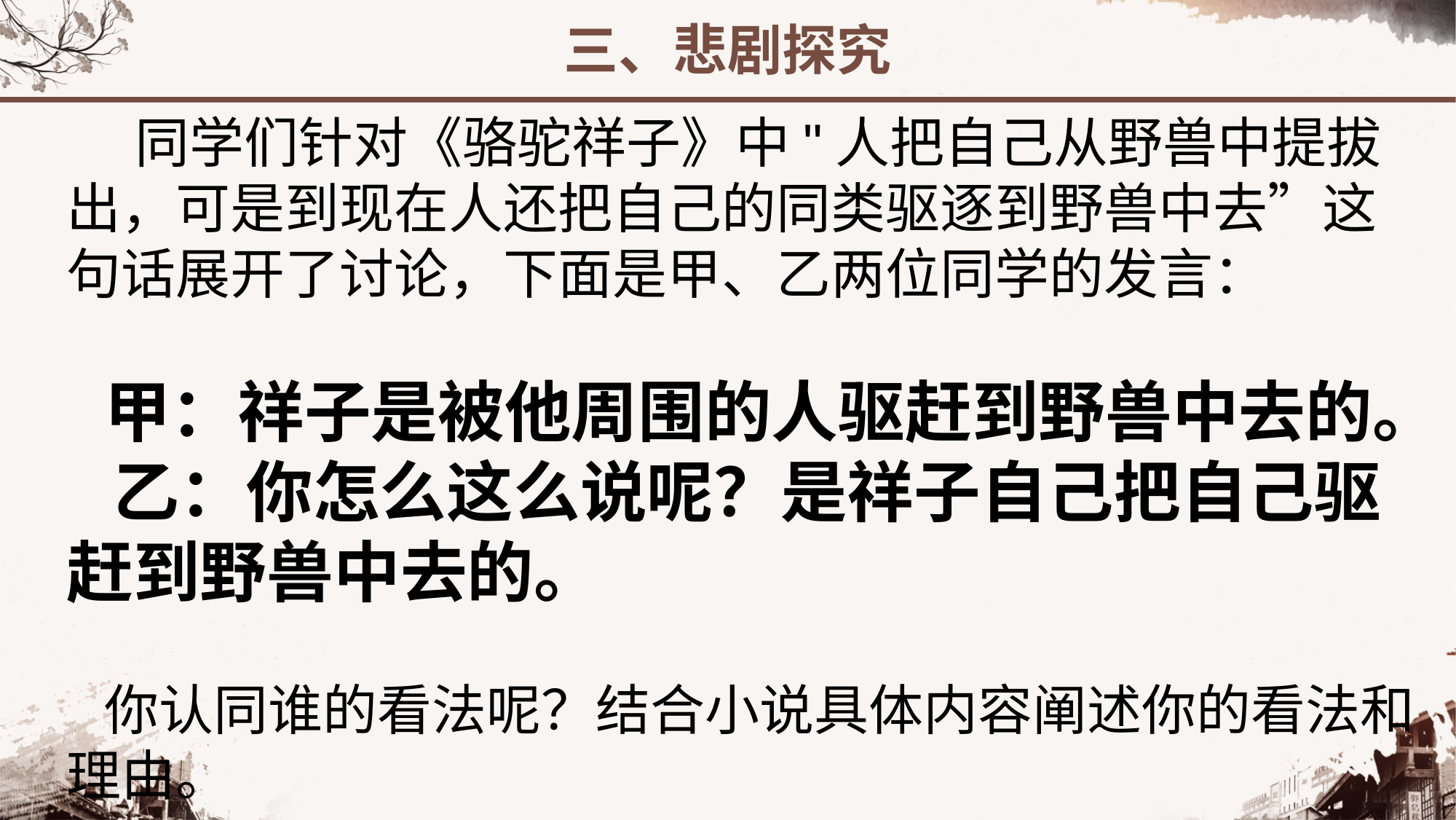

三、悲剧探究

     同学们针对《骆驼祥子》中"人把自己从野兽中提拔出，可是到现在人还把自己的同类驱逐到野兽中去”这句话展开了讨论，下面是甲、乙两位同学的发言：

  甲：祥子是被他周围的人驱赶到野兽中去的。
  乙：你怎么这么说呢？是祥子自己把自己驱赶到野兽中去的。

  你认同谁的看法呢？结合小说具体内容阐述你的看法和理由。